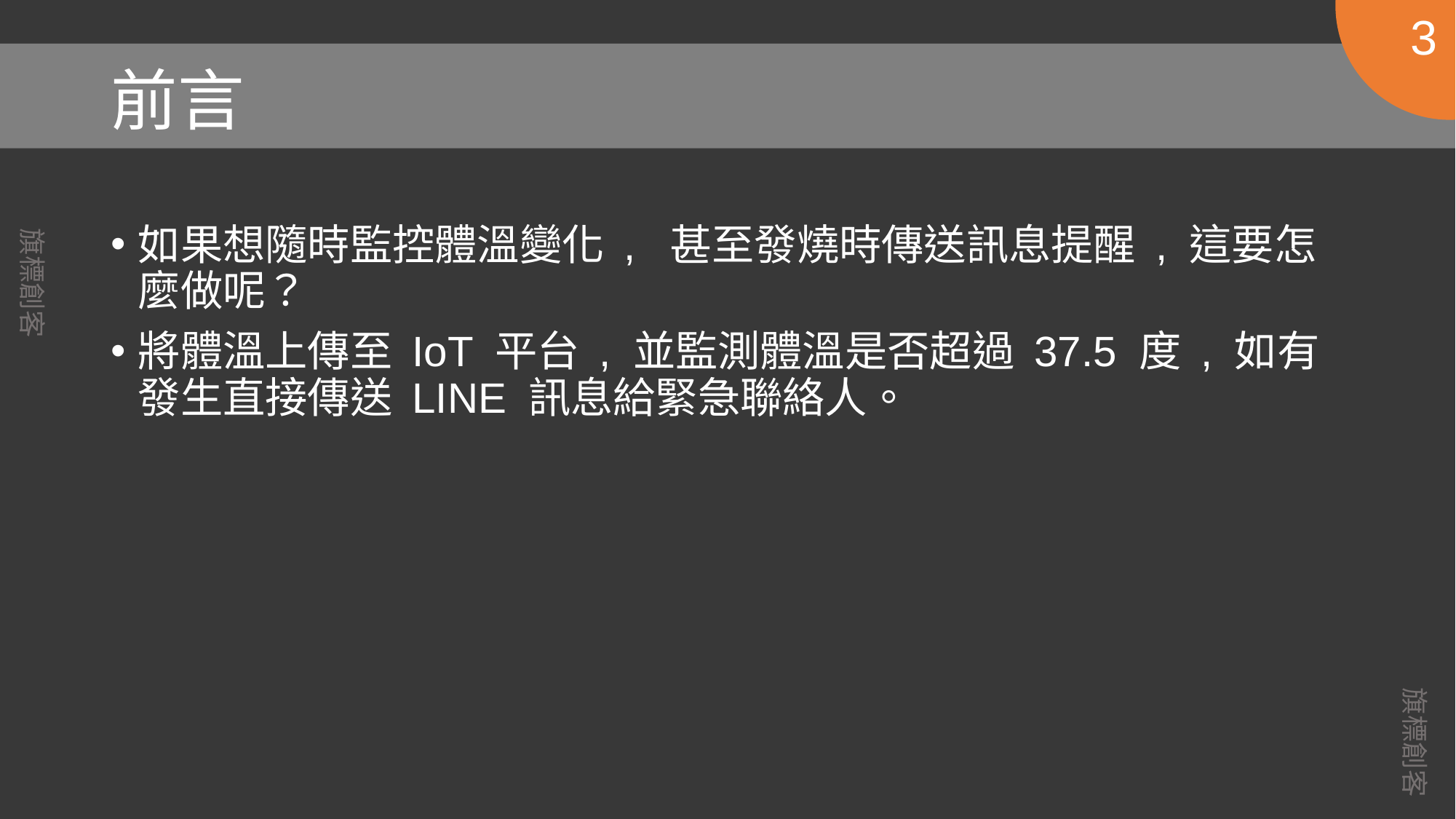

3
# 前言
如果想隨時監控體溫變化 ,  甚至發燒時傳送訊息提醒 , 這要怎麼做呢？
將體溫上傳至 IoT 平台 , 並監測體溫是否超過 37.5 度 , 如有發生直接傳送 LINE 訊息給緊急聯絡人。